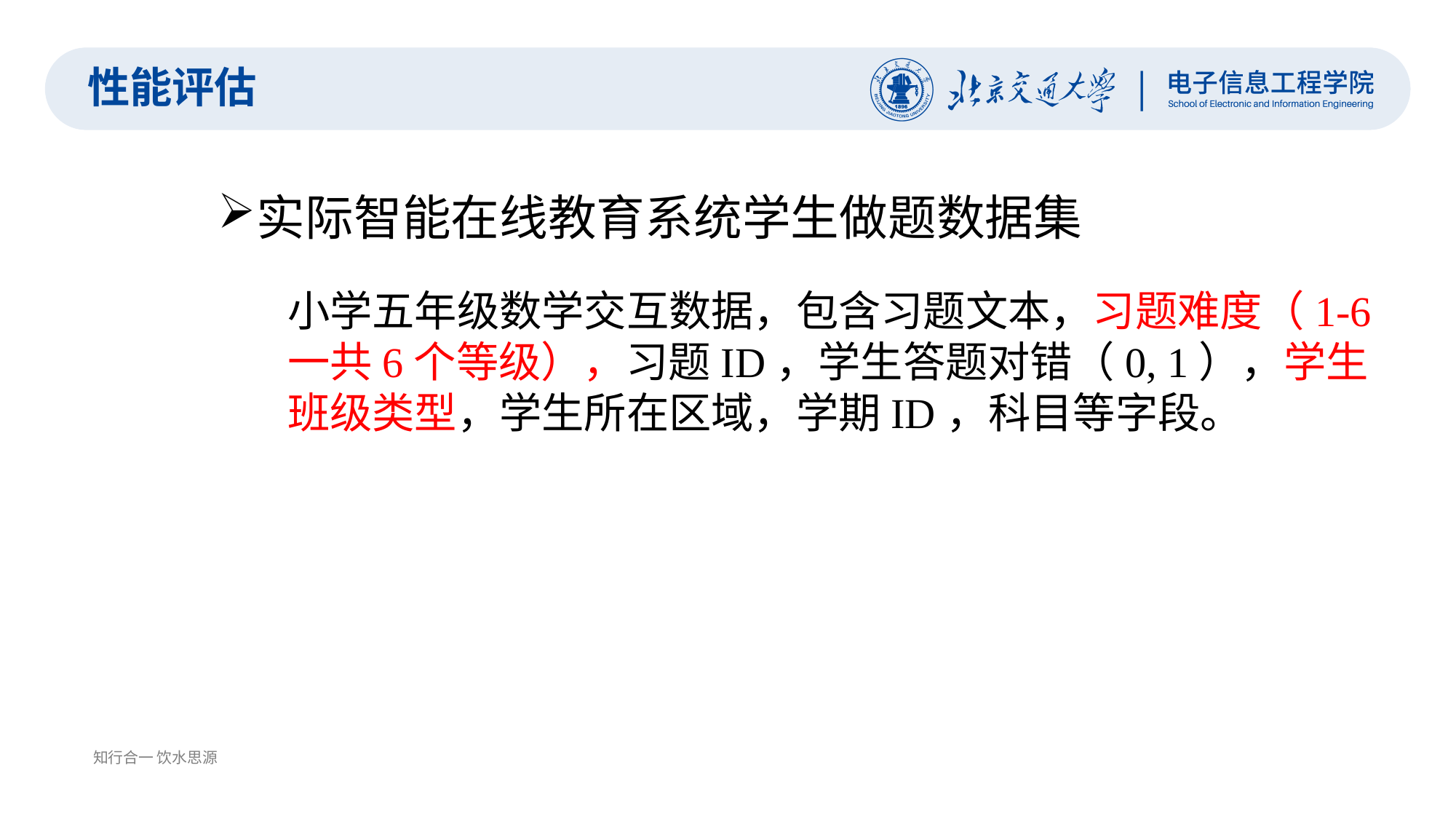

性能评估
实际智能在线教育系统学生做题数据集
小学五年级数学交互数据，包含习题文本，习题难度（1-6一共6个等级），习题ID，学生答题对错（0, 1），学生班级类型，学生所在区域，学期ID，科目等字段。
知行合一 饮水思源